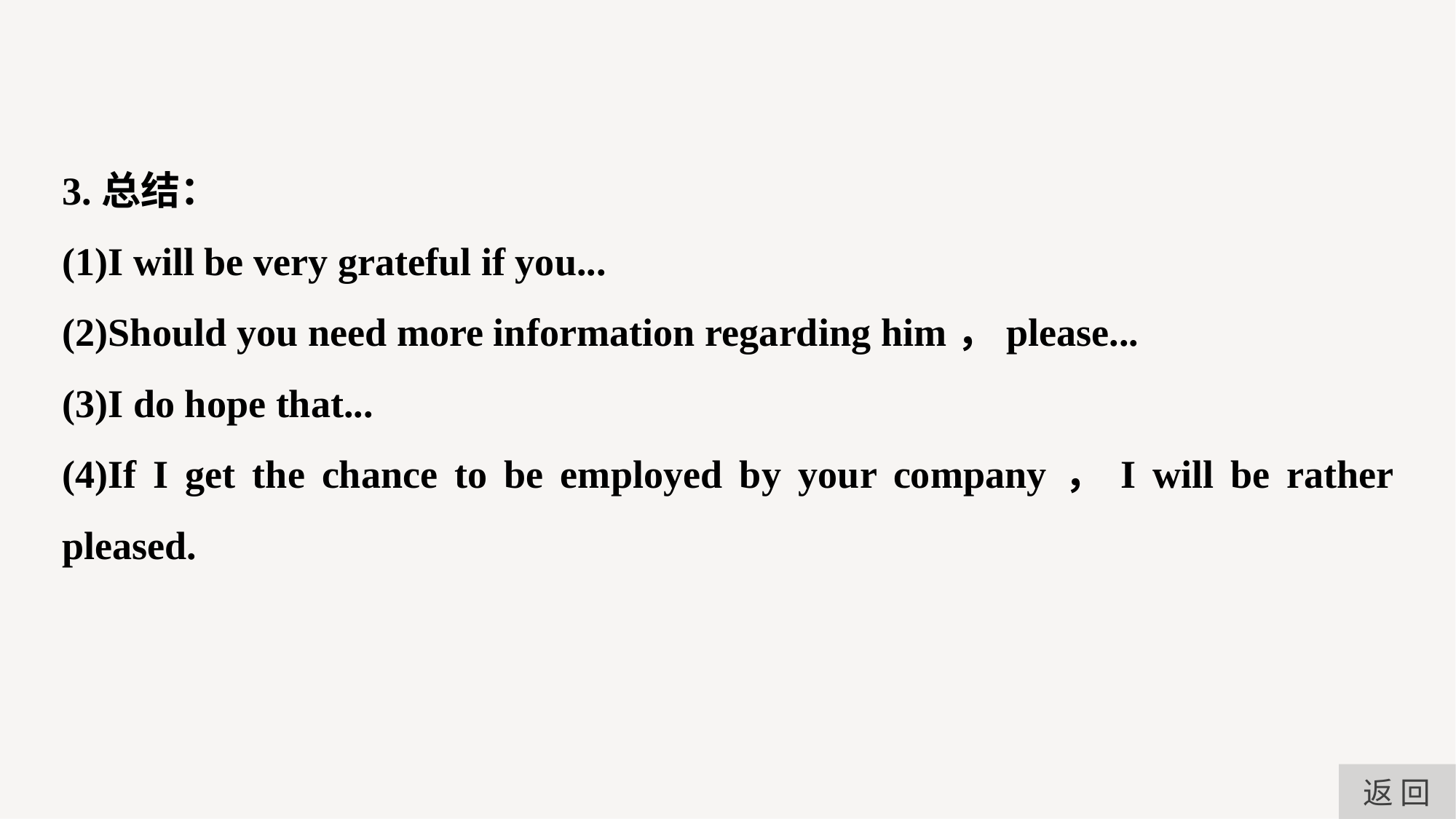

3.总结：
(1)I will be very grateful if you...
(2)Should you need more information regarding him，please...
(3)I do hope that...
(4)If I get the chance to be employed by your company，I will be rather pleased.
返 回